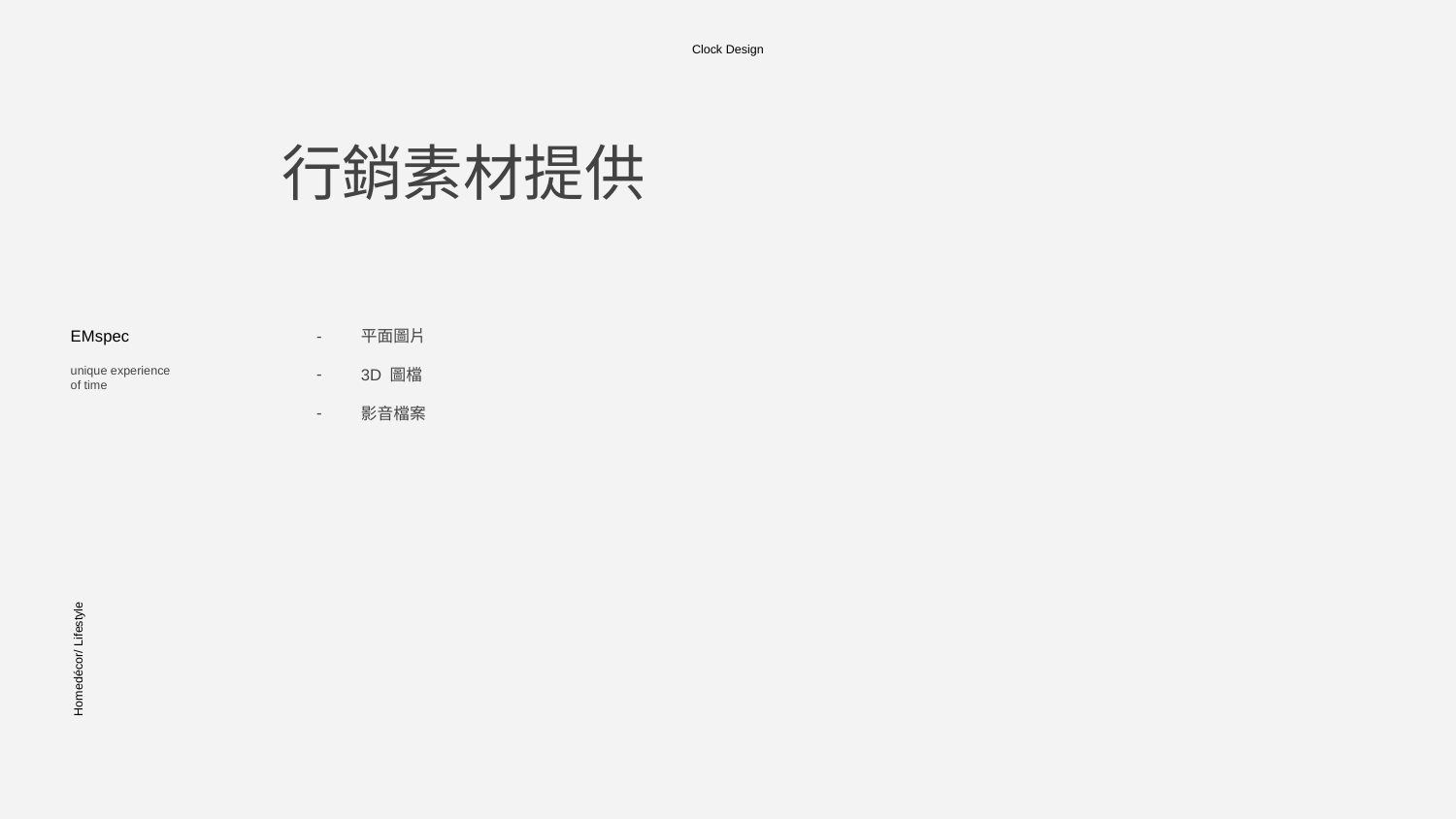

Clock Design
行銷素材提供
EMspec
平面圖片

3D 圖檔

影音檔案

unique experience
of time
Homedécor/ Lifestyle